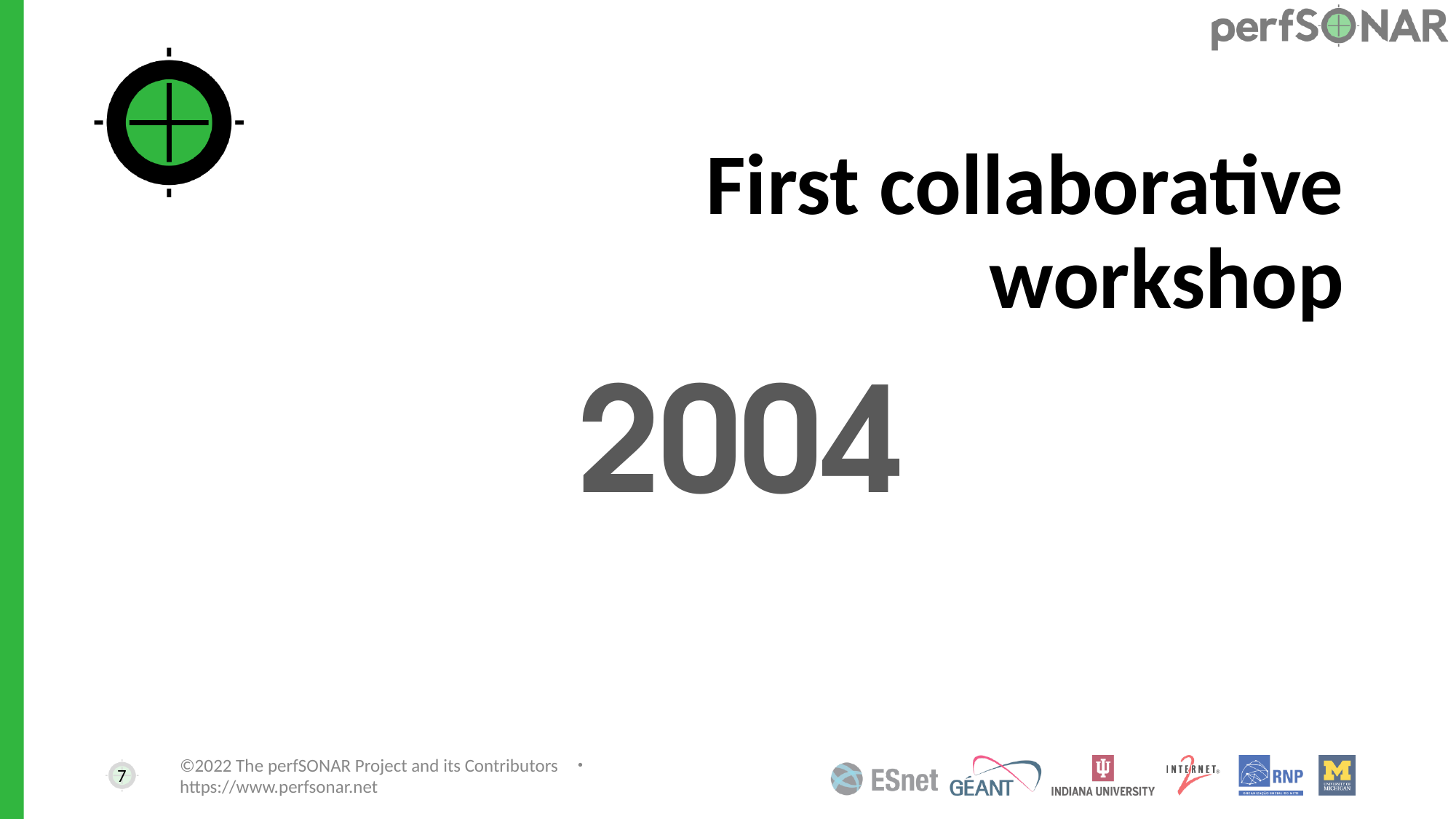

# First collaborative workshop
2004
7
©2022 The perfSONAR Project and its Contributors  ・  https://www.perfsonar.net